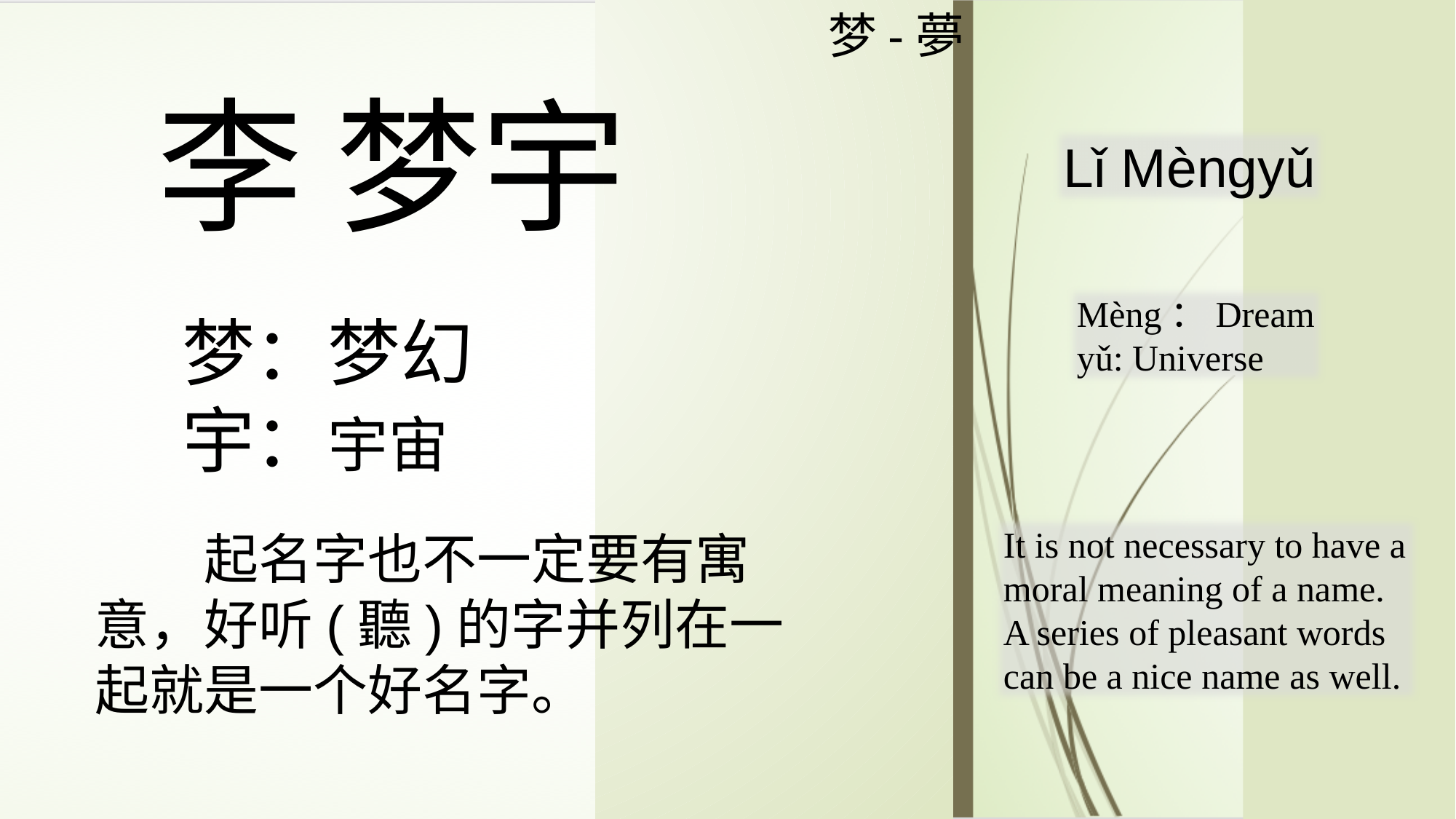

梦-夢
李 梦宇
Lǐ Mèngyǔ
Mèng：Dream
yǔ: Universe
梦：梦幻
宇：宇宙
It is not necessary to have a moral meaning of a name. A series of pleasant words can be a nice name as well.
	起名字也不一定要有寓意，好听(聽)的字并列在一起就是一个好名字。